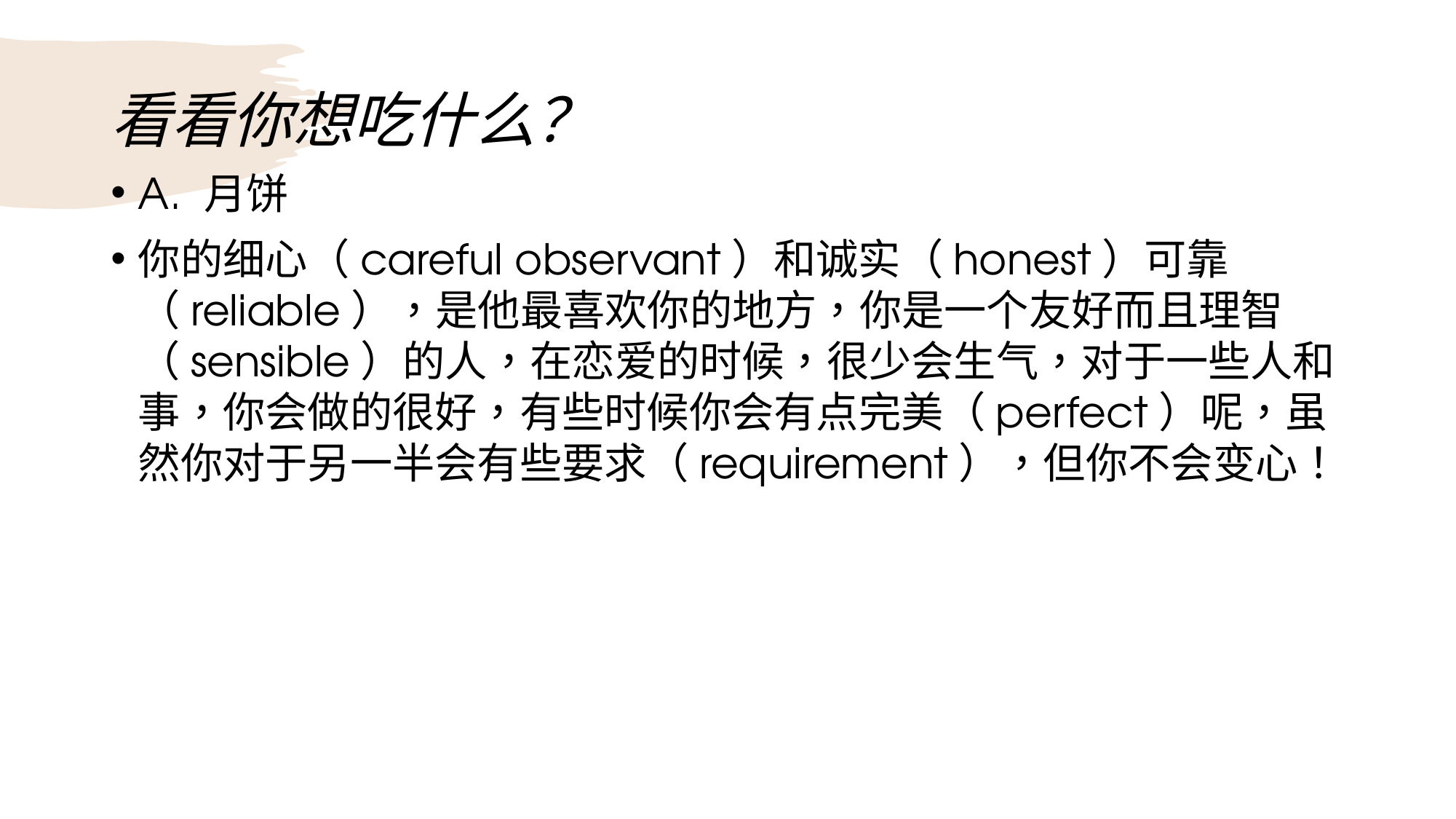

# 看看你想吃什么？
A. 月饼
你的细心（careful observant）和诚实（honest）可靠（reliable），是他最喜欢你的地方，你是一个友好而且理智（sensible）的人，在恋爱的时候，很少会生气，对于一些人和事，你会做的很好，有些时候你会有点完美（perfect）呢，虽然你对于另一半会有些要求（requirement），但你不会变心！